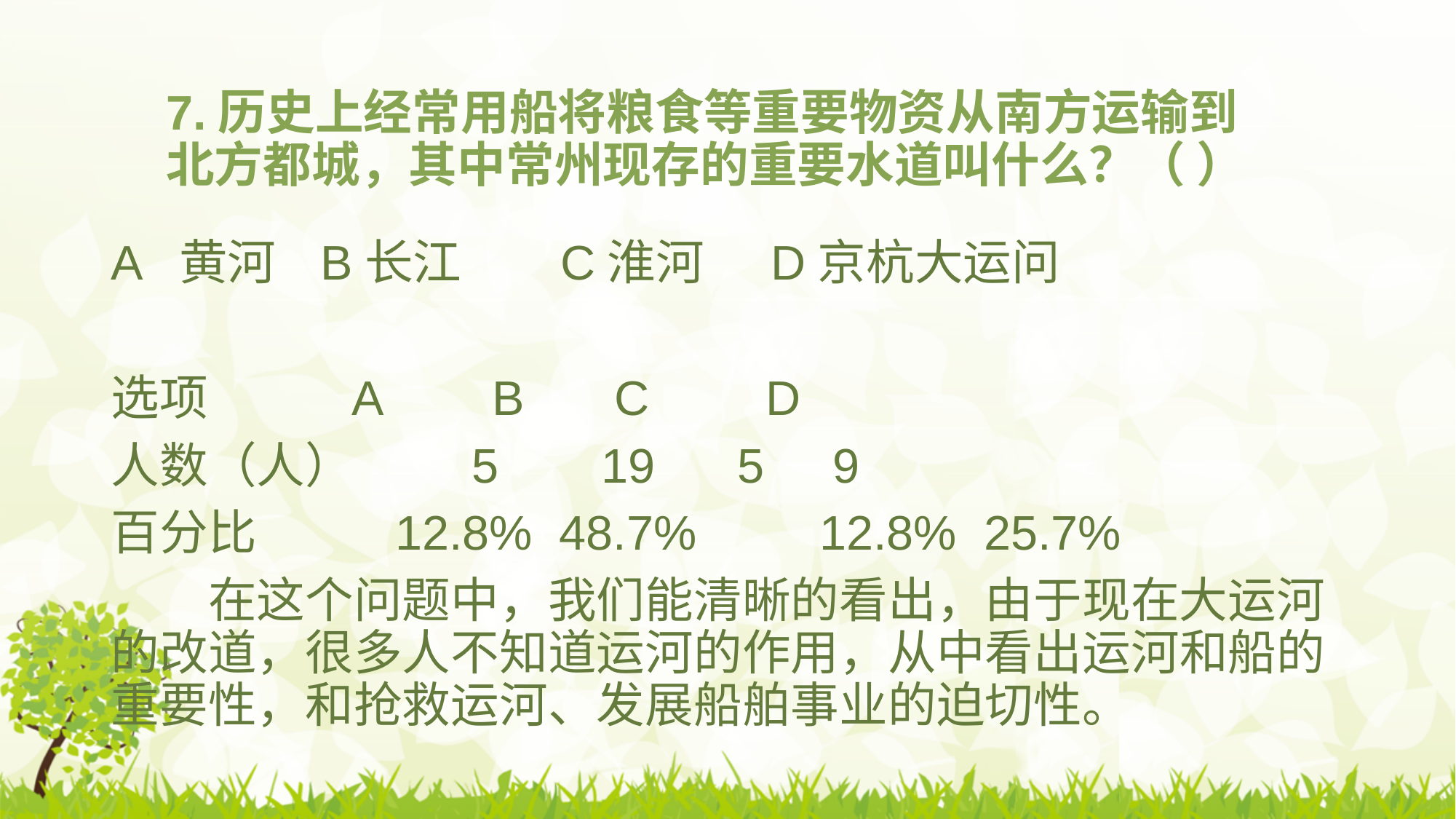

# 7.历史上经常用船将粮食等重要物资从南方运输到北方都城，其中常州现存的重要水道叫什么？（ ）

A  黄河   B长江        C淮河     D京杭大运问

选项	           A	    B	     C    	D
人数（人）	  5	    19	      5	     9
百分比	     12.8%  48.7%	    12.8%	25.7%
　　在这个问题中，我们能清晰的看出，由于现在大运河的改道，很多人不知道运河的作用，从中看出运河和船的重要性，和抢救运河、发展船舶事业的迫切性。